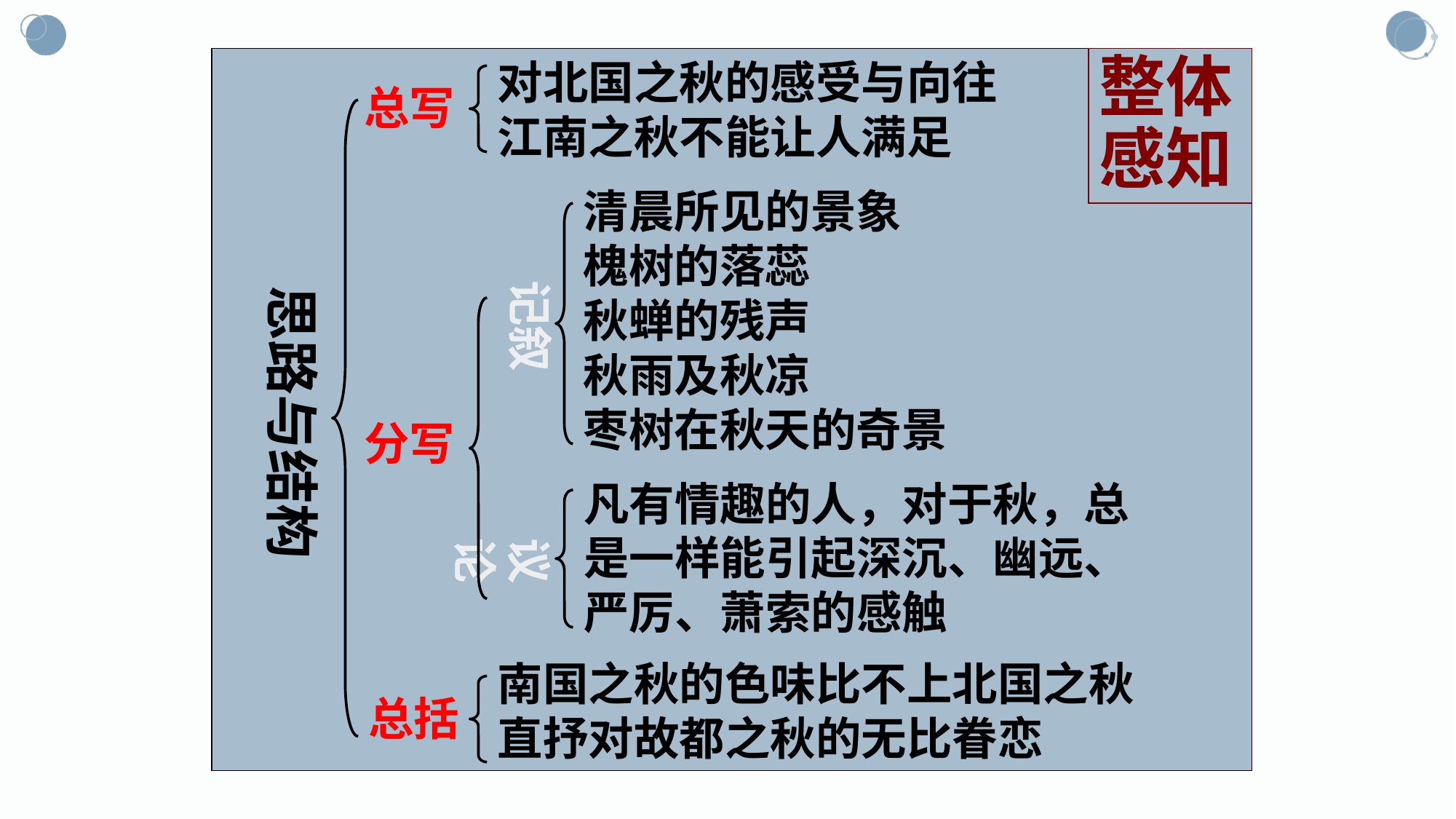

整体感知
对北国之秋的感受与向往
江南之秋不能让人满足

总写

清晨所见的景象
槐树的落蕊
秋蝉的残声
秋雨及秋凉
枣树在秋天的奇景

思路与结构
记叙

分写
凡有情趣的人，对于秋，总是一样能引起深沉、幽远、严厉、萧索的感触

议论
南国之秋的色味比不上北国之秋
直抒对故都之秋的无比眷恋

总括